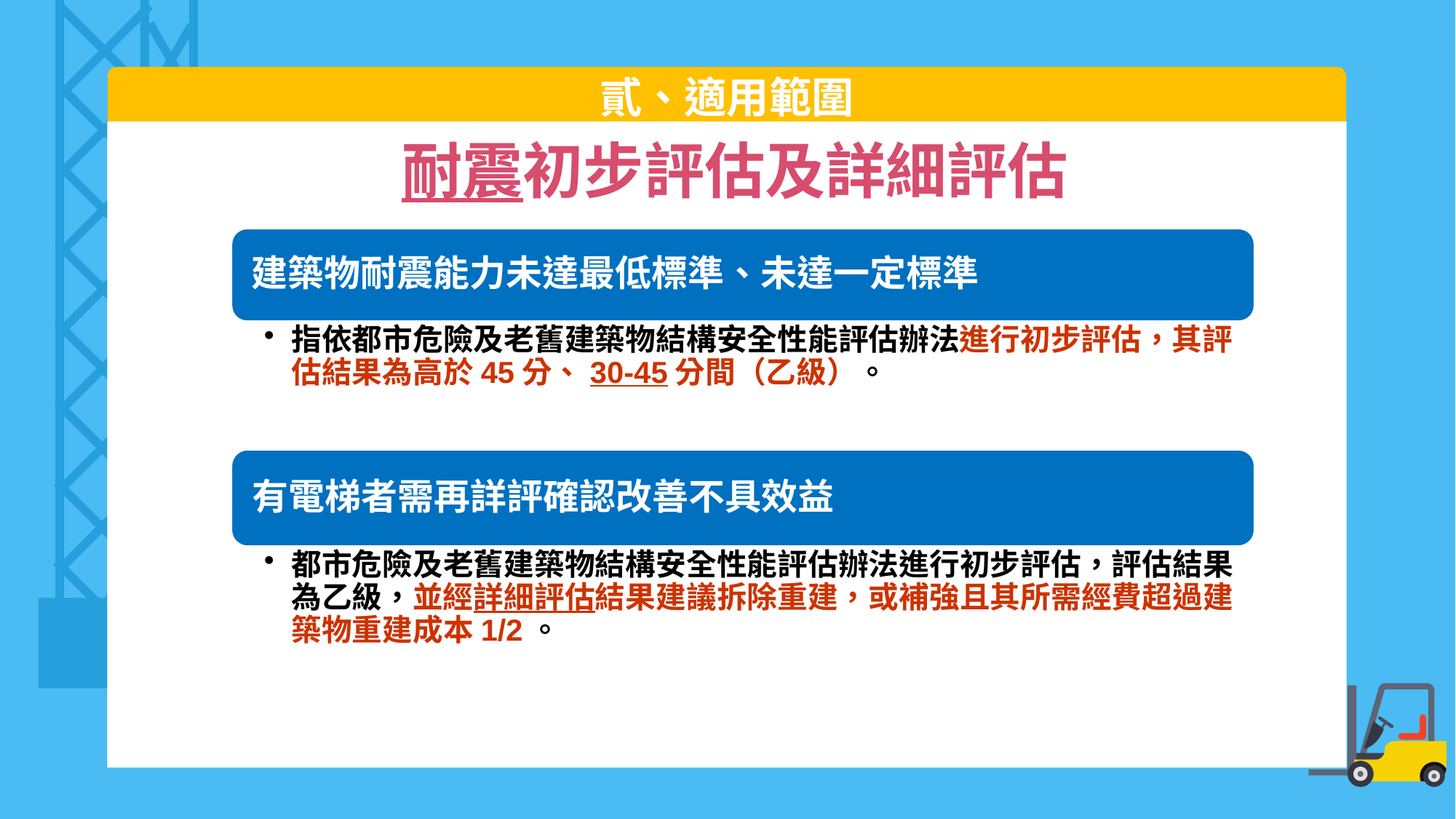

貳、適用範圍

耐震初步評估及詳細評估
建築物耐震能力未達最低標準、未達一定標準
指依都市危險及老舊建築物結構安全性能評估辦法進行初步評估，其評估結果為高於45分、30-45分間（乙級）。
有電梯者需再詳評確認改善不具效益
都市危險及老舊建築物結構安全性能評估辦法進行初步評估，評估結果為乙級，並經詳細評估結果建議拆除重建，或補強且其所需經費超過建築物重建成本1/2。